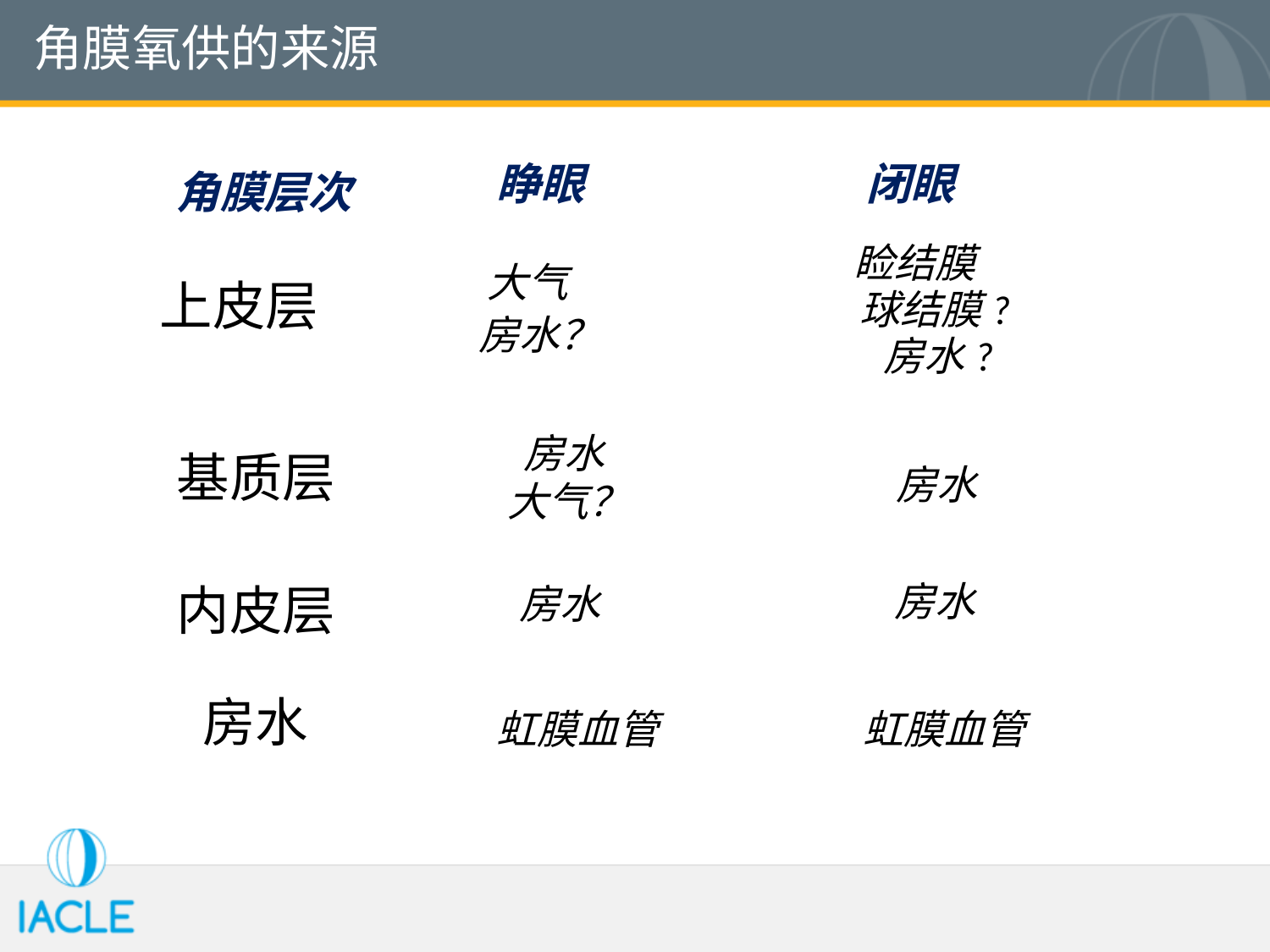

角膜氧供的来源
睁眼
闭眼
角膜层次
睑结膜
球结膜?
房水?
大气
房水？
上皮层
房水
大气？
基质层
房水
房水
内皮层
房水

虹膜血管
房水
虹膜血管